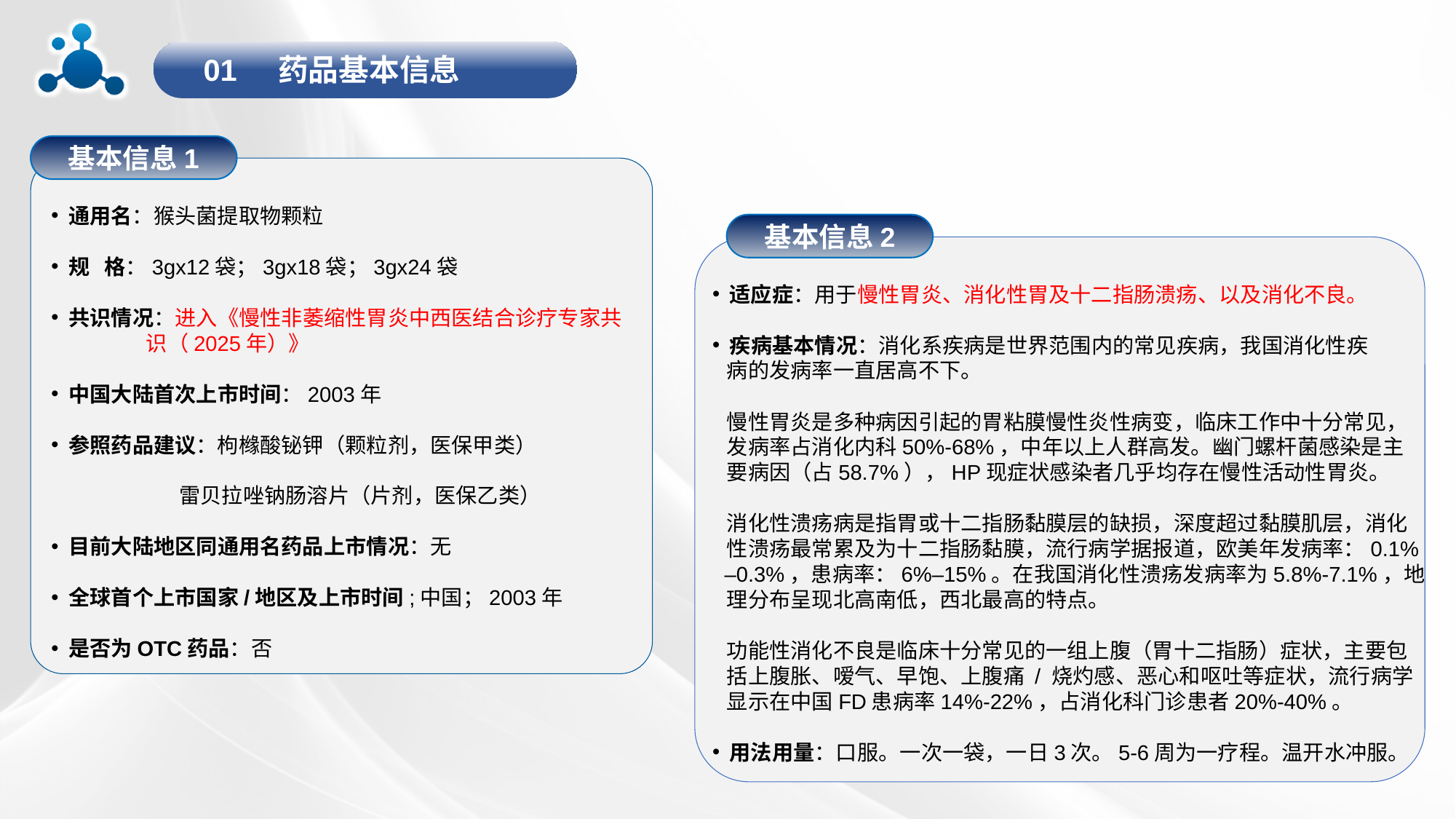

01    药品基本信息
基本信息1

 通用名：猴头菌提取物颗粒

 规   格：3gx12袋；3gx18袋；3gx24袋

 共识情况：进入《慢性非萎缩性胃炎中西医结合诊疗专家共
                   识（2025年）》

 中国大陆首次上市时间：2003年

 参照药品建议：枸橼酸铋钾（颗粒剂，医保甲类）

                          雷贝拉唑钠肠溶片（片剂，医保乙类）

 目前大陆地区同通用名药品上市情况：无

 全球首个上市国家/地区及上市时间;中国；2003年

 是否为OTC药品：否

基本信息2

 适应症：用于慢性胃炎、消化性胃及十二指肠溃疡、以及消化不良。

 疾病基本情况：消化系疾病是世界范围内的常见疾病，我国消化性疾
  病的发病率一直居高不下。

  慢性胃炎是多种病因引起的胃粘膜慢性炎性病变，临床工作中十分常见，
  发病率占消化内科50%-68%，中年以上人群高发。幽门螺杆菌感染是主
  要病因（占58.7%），HP现症状感染者几乎均存在慢性活动性胃炎。

  消化性溃疡病是指胃或十二指肠黏膜层的缺损，深度超过黏膜肌层，消化
  性溃疡最常累及为十二指肠黏膜，流行病学据报道，欧美年发病率：0.1%
  –0.3%，患病率：6%–15%。在我国消化性溃疡发病率为5.8%-7.1%，地
  理分布呈现北高南低，西北最高的特点。

  功能性消化不良是临床十分常见的一组上腹（胃十二指肠）症状，主要包
  括上腹胀、嗳气、早饱、上腹痛 / 烧灼感、恶心和呕吐等症状，流行病学
  显示在中国FD患病率14%-22%，占消化科门诊患者20%-40%。

 用法用量：口服。一次一袋，一日3次。5-6周为一疗程。温开水冲服。
.